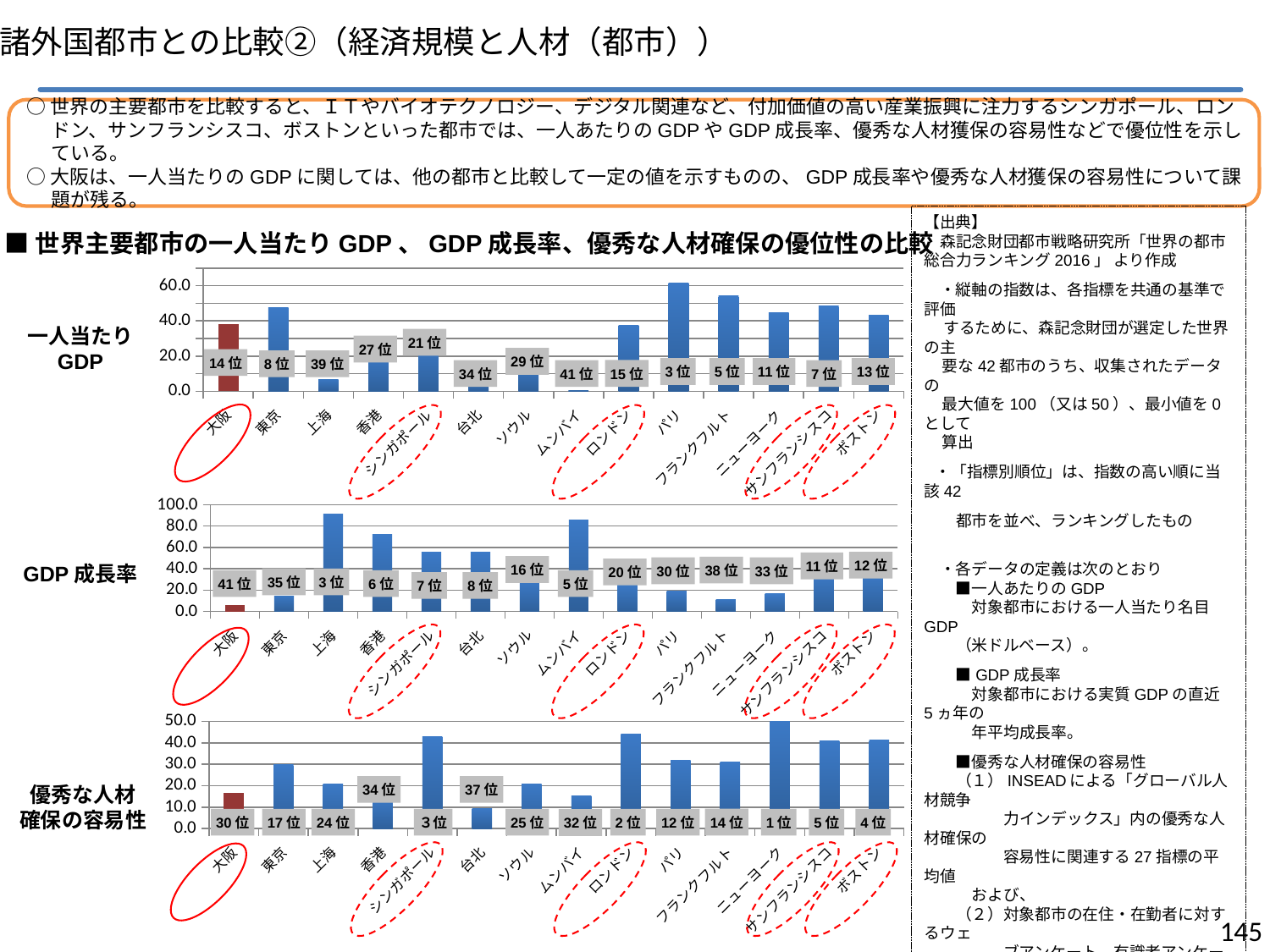

諸外国都市との比較②（経済規模と人材（都市））
○世界の主要都市を比較すると、ＩＴやバイオテクノロジー、デジタル関連など、付加価値の高い産業振興に注力するシンガポール、ロンドン、サンフランシスコ、ボストンといった都市では、一人あたりのGDPやGDP成長率、優秀な人材獲保の容易性などで優位性を示している。
○大阪は、一人当たりのGDPに関しては、他の都市と比較して一定の値を示すものの、GDP成長率や優秀な人材獲保の容易性について課題が残る。
■世界主要都市の一人当たりGDP、GDP成長率、優秀な人材確保の優位性の比較

### Chart

| Category |  |
|---|---|
| 大阪 | 38.2 |
| 東京 | 47.7 |
| 上海 | 6.8 |
| 香港 | 21.8 |
| シンガポール | 27.7 |
| 台北 | 10.5 |
| ソウル | 14.9 |
| ムンバイ | 0.5 |
| ロンドン | 37.7 |
| パリ | 61.4 |
| フランクフルト | 54.4 |
| ニューヨーク | 44.6 |
| サンフランシスコ | 48.4 |
| ボストン | 43.4 |
【出典】
　森記念財団都市戦略研究所「世界の都市総合力ランキング2016」 より作成
　・縦軸の指数は、各指標を共通の基準で評価
　 するために、森記念財団が選定した世界の主
    要な42都市のうち、収集されたデータの
    最大値を100（又は50）、最小値を0として
    算出
  ・「指標別順位」は、指数の高い順に当該42
　　都市を並べ、ランキングしたもの

　・各データの定義は次のとおり
　　■一人あたりのGDP
　　　対象都市における一人当たり名目GDP
　　（米ドルベース）。
　　■GDP成長率
　　　対象都市における実質GDPの直近5ヵ年の
　　　年平均成長率。
　　■優秀な人材確保の容易性
　　（１）INSEADによる「グローバル人材競争
　　　　　力インデックス」内の優秀な人材確保の
　　　　　容易性に関連する27指標の平均値
　　　および、
　　（２）対象都市の在住・在勤者に対するウェ
　　　　　ブアンケート、有識者アンケートの結果
　　　　　に基づき、スコアを計算。
一人当たり
GDP
21位
27位
29位
14位
8位
39位
3位
5位
11位
13位
15位
34位
41位
7位

### Chart

| Category |  |
|---|---|
| 大阪 | 5.9 |
| 東京 | 14.5 |
| 上海 | 91.0 |
| 香港 | 72.1 |
| シンガポール | 55.9 |
| 台北 | 55.4 |
| ソウル | 29.7 |
| ムンバイ | 85.4 |
| ロンドン | 26.1 |
| パリ | 18.7 |
| フランクフルト | 10.9 |
| ニューヨーク | 16.7 |
| サンフランシスコ | 36.3 |
| ボストン | 35.6 |
12位
11位
GDP成長率
16位
38位
30位
33位
20位
35位
3位
41位
6位
5位
7位
8位

### Chart

| Category |  |
|---|---|
| 大阪 | 16.8 |
| 東京 | 29.8 |
| 上海 | 20.9 |
| 香港 | 14.6 |
| シンガポール | 42.8 |
| 台北 | 9.5 |
| ソウル | 20.9 |
| ムンバイ | 15.4 |
| ロンドン | 44.0 |
| パリ | 31.9 |
| フランクフルト | 31.2 |
| ニューヨーク | 50.0 |
| サンフランシスコ | 40.9 |
| ボストン | 41.3 |
優秀な人材
確保の容易性
34位
37位
14位
30位
17位
24位
３位
25位
2位
12位
1位
5位
4位
32位

145